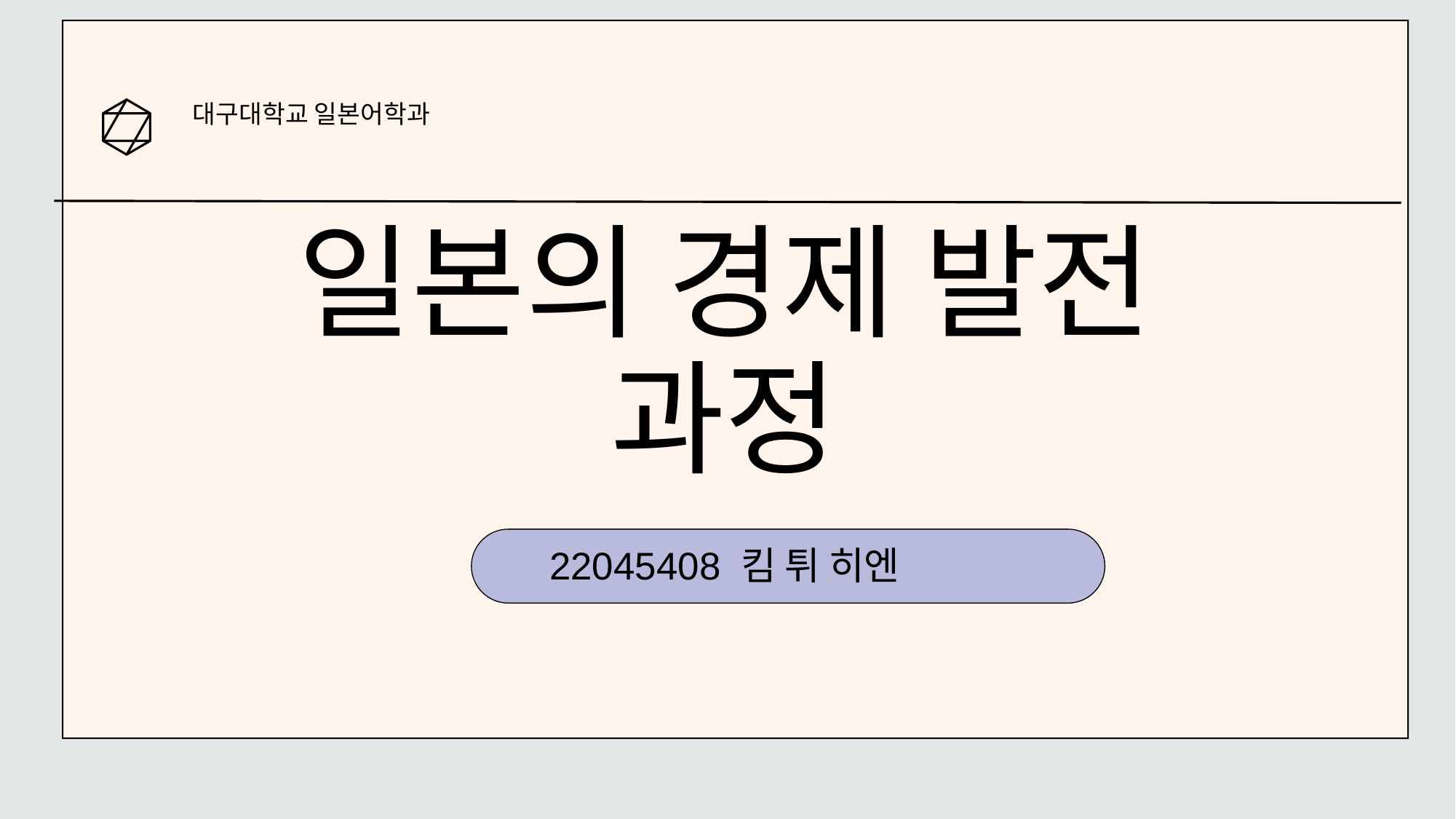

대구대학교 일본어학과

일본의 경제 발전 과정

22045408 킴 튀 히엔